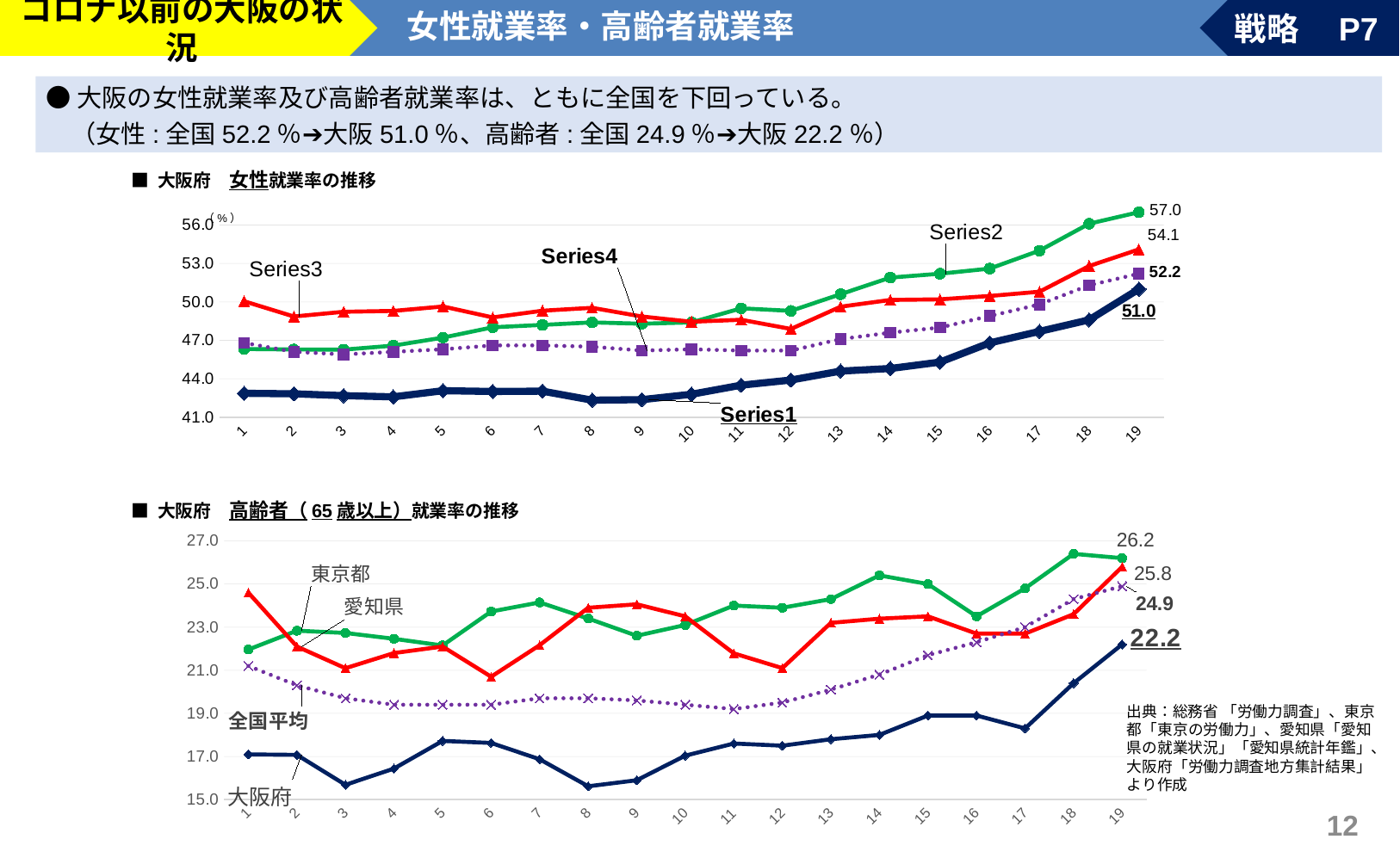

コロナ以前の大阪の状況
女性就業率・高齢者就業率
戦略　P7
●大阪の女性就業率及び高齢者就業率は、ともに全国を下回っている。
　（女性:全国52.2％➔大阪51.0％、高齢者:全国24.9％➔大阪22.2％）
■ 大阪府　女性就業率の推移

### Chart

| Category |  |  |  |  |
|---|---|---|---|---|
（%）
■ 大阪府　高齢者（65歳以上）就業率の推移

### Chart

| Category |  |  |  |  |
|---|---|---|---|---|
出典：総務省 「労働力調査」、東京都「東京の労働力」、愛知県「愛知県の就業状況」「愛知県統計年鑑」、大阪府「労働力調査地方集計結果」より作成
12